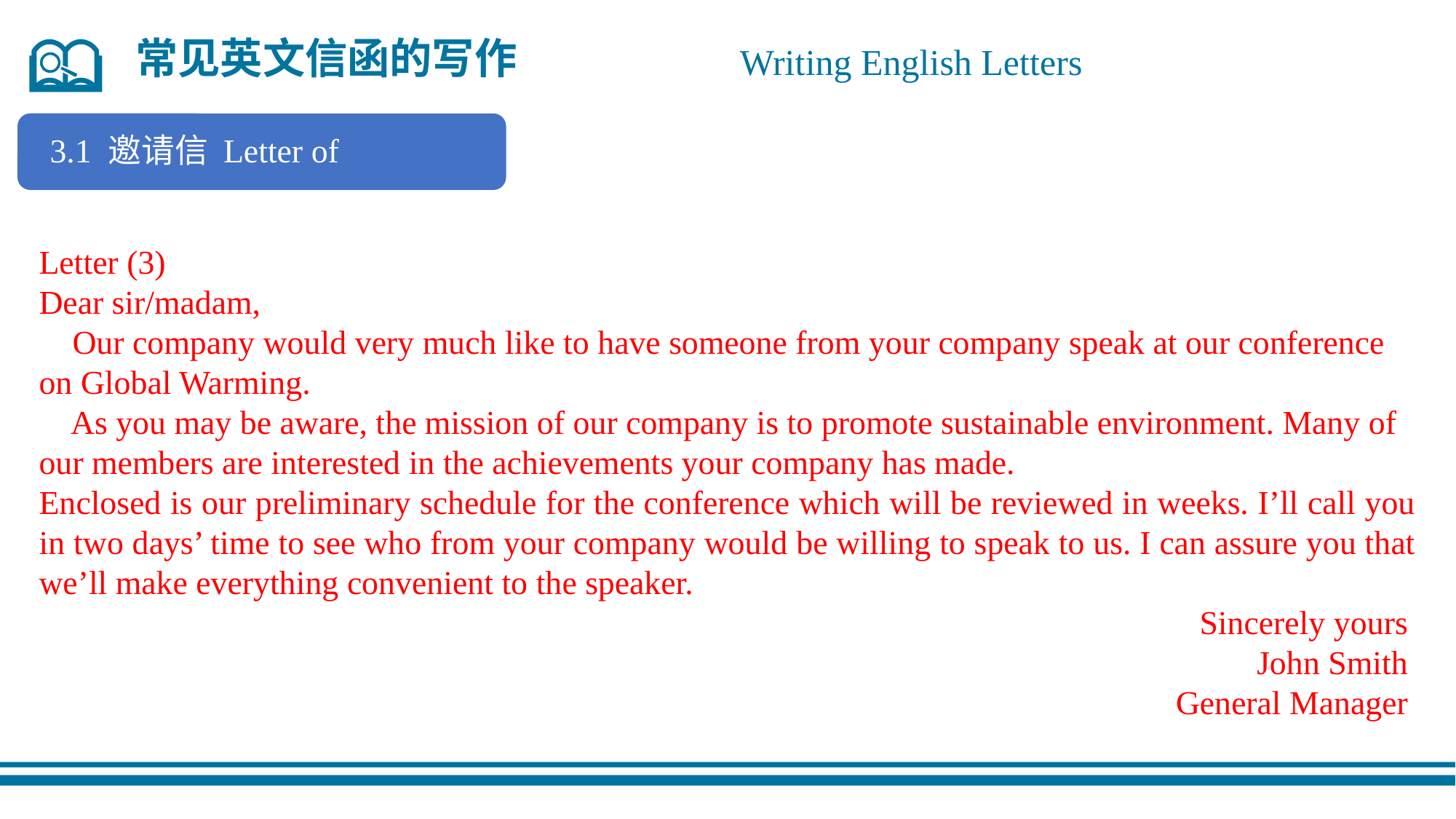

常见英文信函的写作
 Writing English Letters
3.1 邀请信 Letter of Invitation

Letter (3)
Dear sir/madam,
    Our company would very much like to have someone from your company speak at our conference on Global Warming.
    As you may be aware, the mission of our company is to promote sustainable environment. Many of our members are interested in the achievements your company has made.
Enclosed is our preliminary schedule for the conference which will be reviewed in weeks. I’ll call you in two days’ time to see who from your company would be willing to speak to us. I can assure you that we’ll make everything convenient to the speaker.
Sincerely yours
John Smith
General Manager